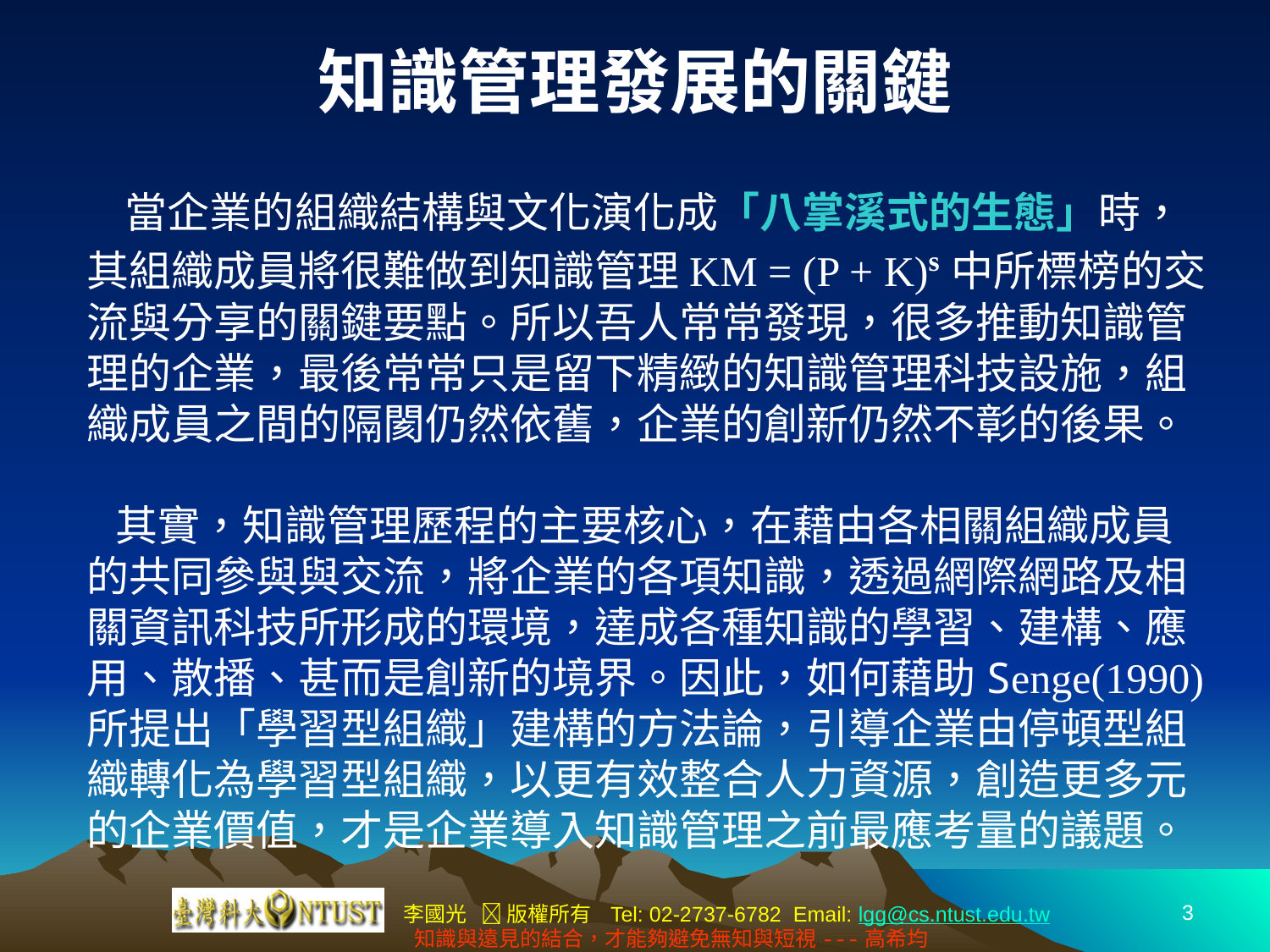

# 知識管理發展的關鍵
   當企業的組織結構與文化演化成「八掌溪式的生態」時，其組織成員將很難做到知識管理KM = (P + K)s中所標榜的交流與分享的關鍵要點。所以吾人常常發現，很多推動知識管理的企業，最後常常只是留下精緻的知識管理科技設施，組織成員之間的隔閡仍然依舊，企業的創新仍然不彰的後果。

  其實，知識管理歷程的主要核心，在藉由各相關組織成員的共同參與與交流，將企業的各項知識，透過網際網路及相關資訊科技所形成的環境，達成各種知識的學習、建構、應用、散播、甚而是創新的境界。因此，如何藉助Senge(1990)所提出「學習型組織」建構的方法論，引導企業由停頓型組織轉化為學習型組織，以更有效整合人力資源，創造更多元的企業價值，才是企業導入知識管理之前最應考量的議題。

3